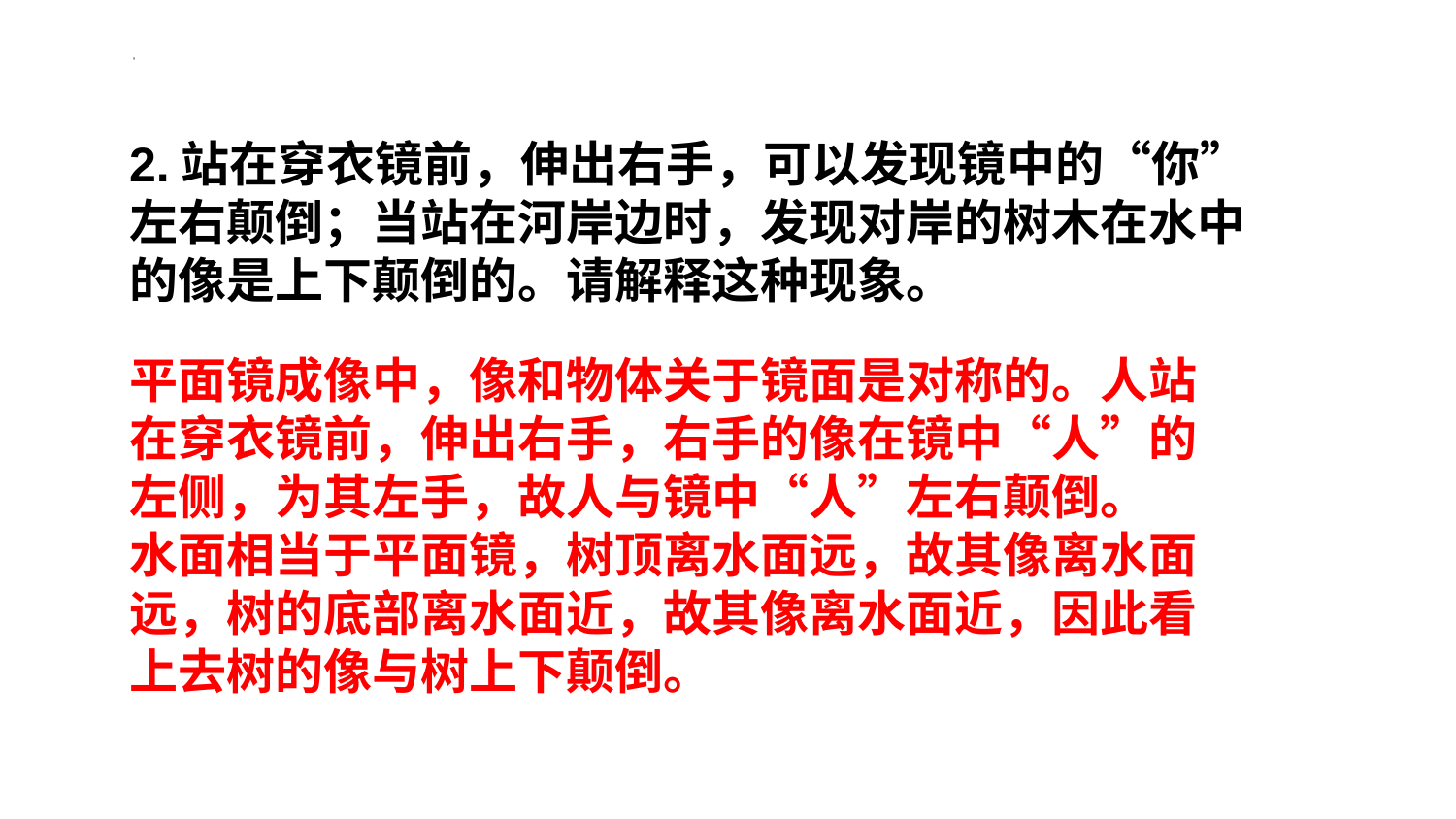

2.站在穿衣镜前，伸出右手，可以发现镜中的“你”左右颠倒；当站在河岸边时，发现对岸的树木在水中的像是上下颠倒的。请解释这种现象。
平面镜成像中，像和物体关于镜面是对称的。人站在穿衣镜前，伸出右手，右手的像在镜中“人”的左侧，为其左手，故人与镜中“人”左右颠倒。
水面相当于平面镜，树顶离水面远，故其像离水面远，树的底部离水面近，故其像离水面近，因此看上去树的像与树上下颠倒。